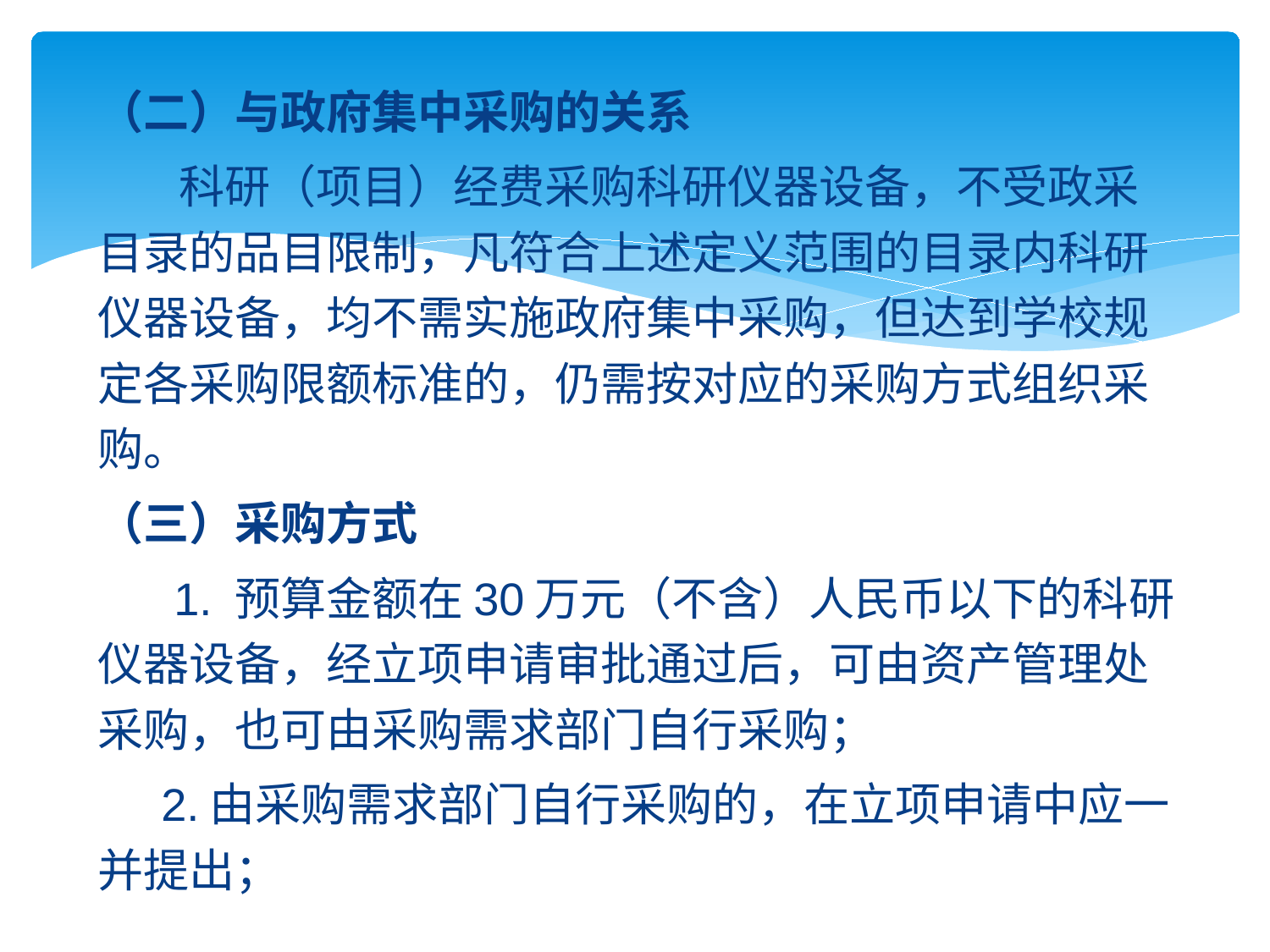

（二）与政府集中采购的关系
       科研（项目）经费采购科研仪器设备，不受政采目录的品目限制，凡符合上述定义范围的目录内科研仪器设备，均不需实施政府集中采购，但达到学校规定各采购限额标准的，仍需按对应的采购方式组织采购。
（三）采购方式
      1. 预算金额在30万元（不含）人民币以下的科研仪器设备，经立项申请审批通过后，可由资产管理处采购，也可由采购需求部门自行采购；
     2.由采购需求部门自行采购的，在立项申请中应一并提出；